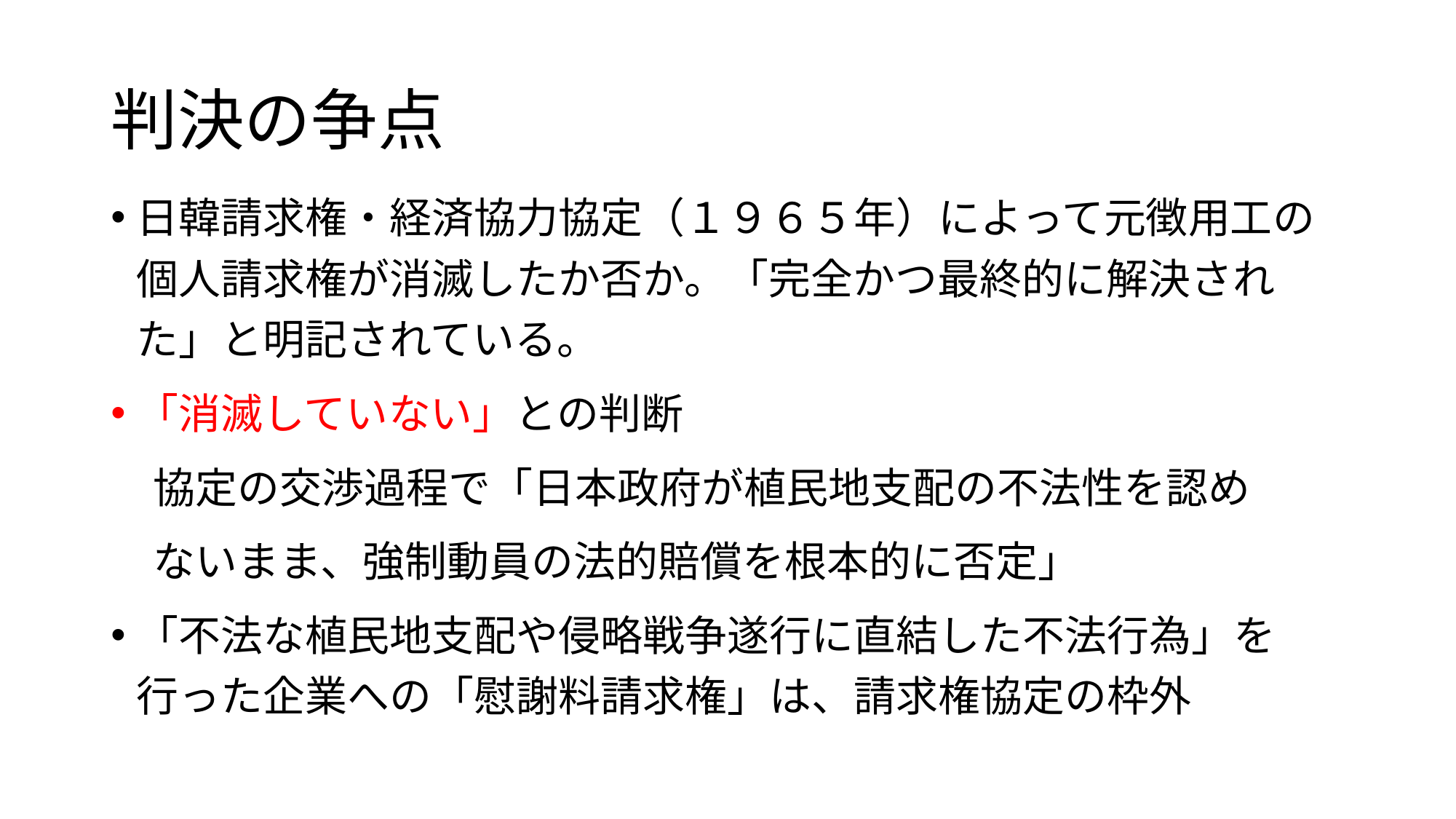

# 判決の争点
日韓請求権・経済協力協定（１９６５年）によって元徴用工の個人請求権が消滅したか否か。「完全かつ最終的に解決された」と明記されている。
「消滅していない」との判断
　協定の交渉過程で「日本政府が植民地支配の不法性を認め
　ないまま、強制動員の法的賠償を根本的に否定」
「不法な植民地支配や侵略戦争遂行に直結した不法行為」を行った企業への「慰謝料請求権」は、請求権協定の枠外